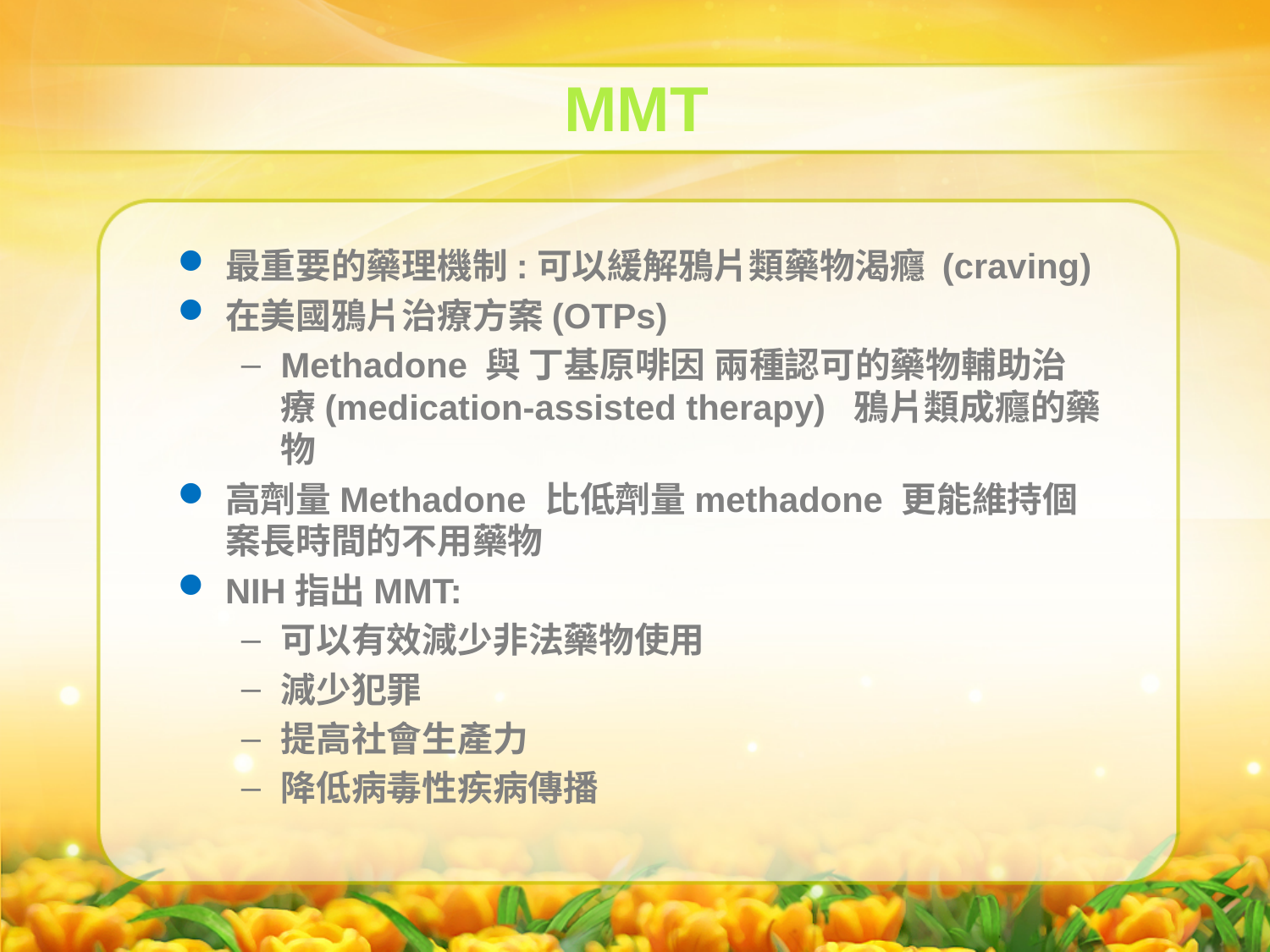

MMT
最重要的藥理機制:可以緩解鴉片類藥物渴癮 (craving)
在美國鴉片治療方案(OTPs)
Methadone 與 丁基原啡因 兩種認可的藥物輔助治療(medication-assisted therapy)  鴉片類成癮的藥物
高劑量Methadone 比低劑量methadone 更能維持個案長時間的不用藥物
NIH指出MMT:
可以有效減少非法藥物使用
減少犯罪
提高社會生產力
降低病毒性疾病傳播